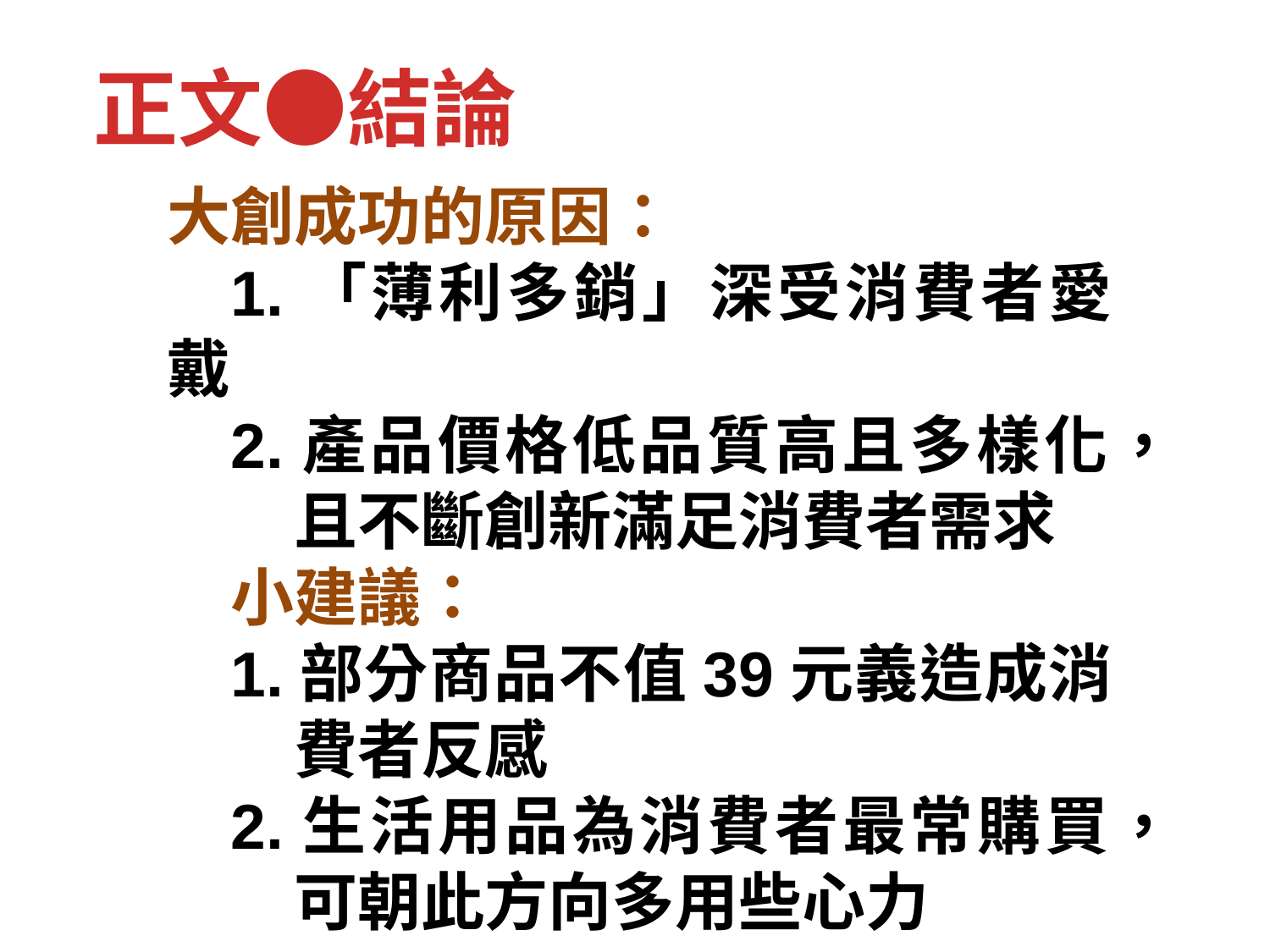

# 正文●結論
大創成功的原因：
1.「薄利多銷」深受消費者愛戴
2.產品價格低品質高且多樣化，	且不斷創新滿足消費者需求
小建議：
1.部分商品不值39元義造成消	費者反感
2.生活用品為消費者最常購買，	可朝此方向多用些心力